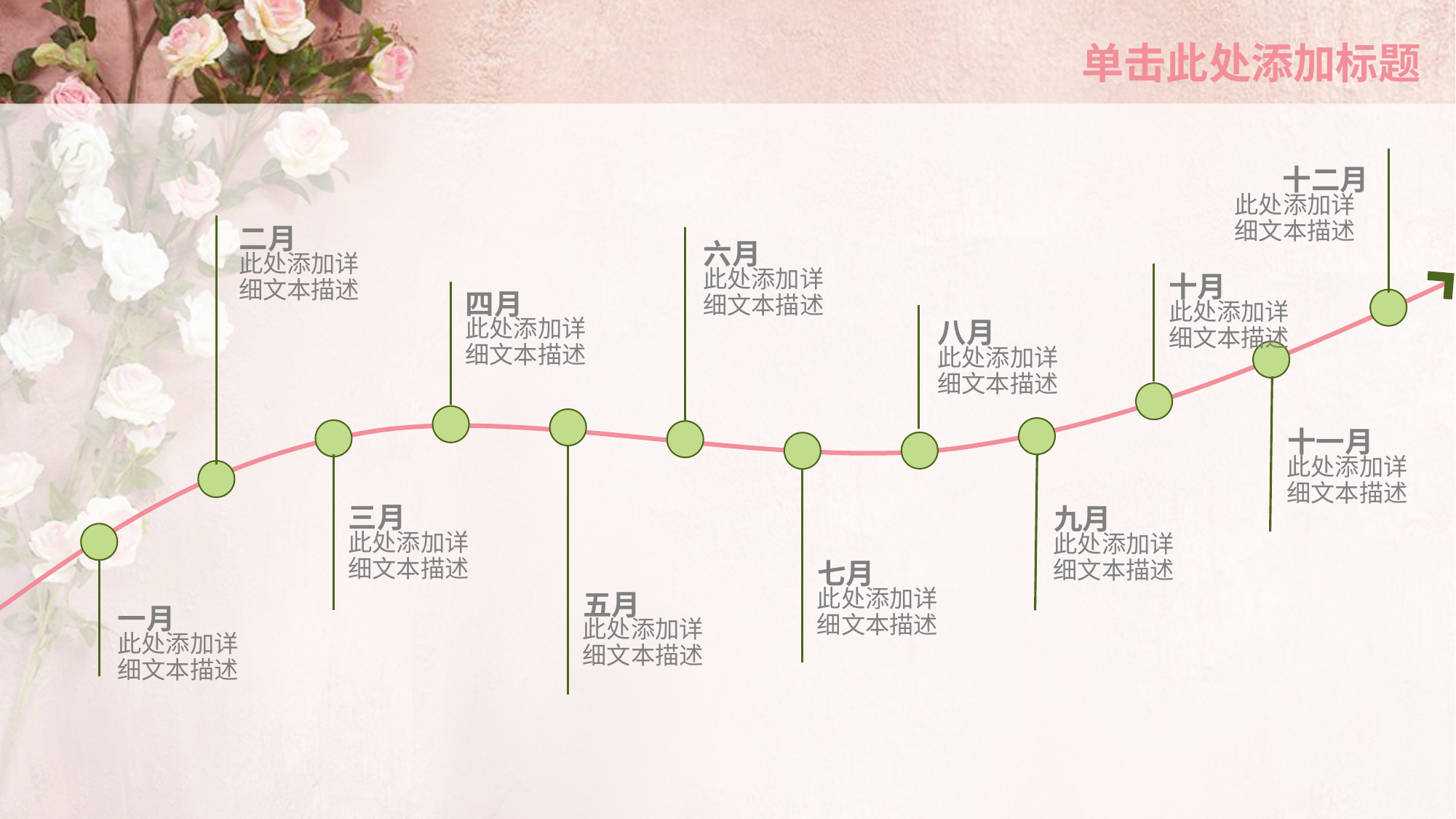

# 单击此处添加标题

十二月
此处添加详细文本描述
二月

六月
此处添加详细文本描述
此处添加详细文本描述
十月

四月

此处添加详细文本描述

八月
此处添加详细文本描述
此处添加详细文本描述

十一月

此处添加详细文本描述
三月
九月
此处添加详细文本描述

此处添加详细文本描述
七月
此处添加详细文本描述
五月
一月
此处添加详细文本描述
此处添加详细文本描述